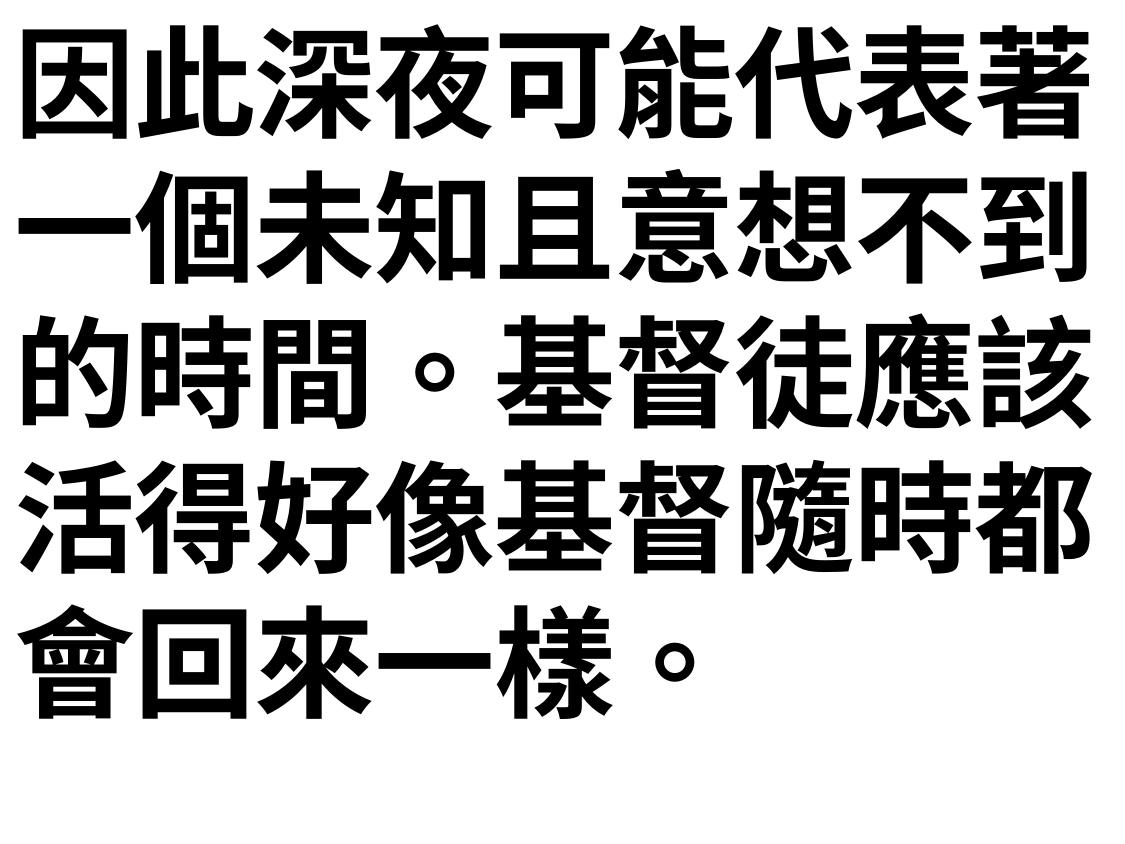

因此深夜可能代表著一個未知且意想不到的時間。基督徒應該活得好像基督隨時都會回來一樣。